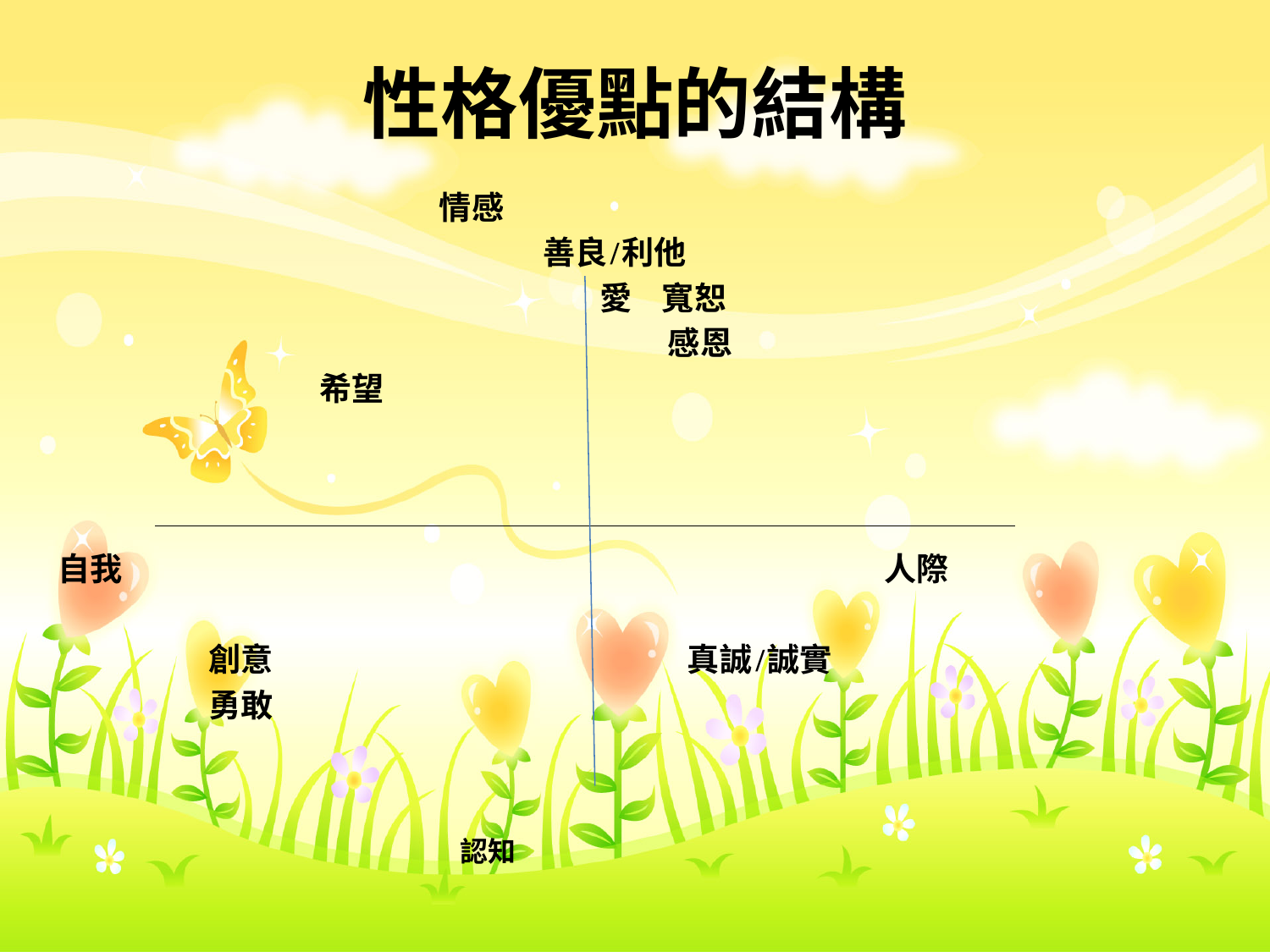

# 性格優點的結構

                                                                              情感
                                                                        善良/利他
                                                                           愛    寬恕
                                                                                  感恩
                                   希望

自我                                                                                                       人際

                    創意                                                        真誠/誠實
                    勇敢

                                                               認知